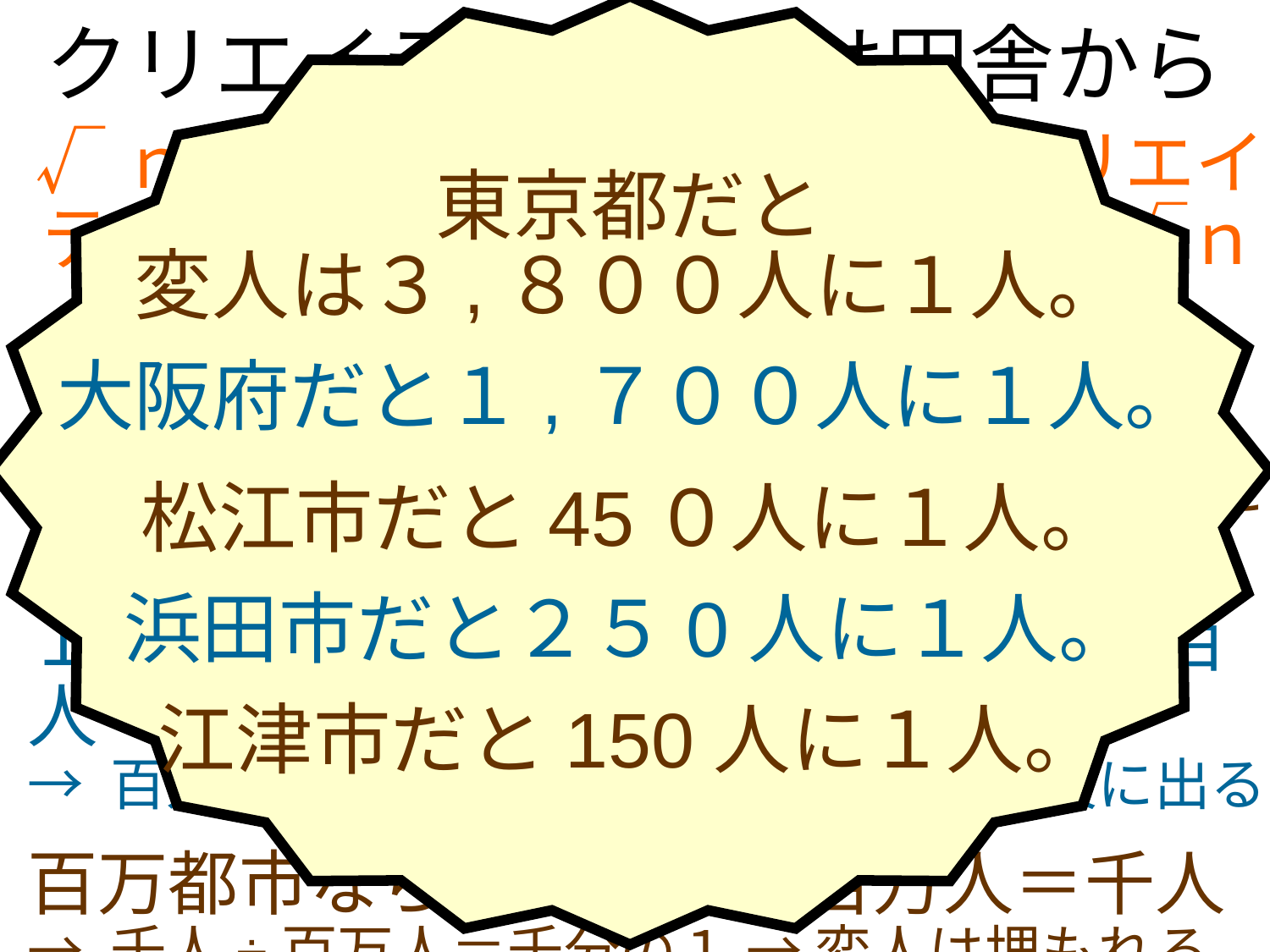

東京都だと
変人は３,８００人に１人。
大阪府だと１,７００人に１人。

松江市だと45０人に１人。
浜田市だと２５0人に１人。
江津市だと150人に１人。

クリエイティブな人は田舎から出る
√ｎ（ルートエヌ）の法則： クリエイティブな人(変な人)は、ｎ人の中に√ｎ人生まれる。
百人の村なら、変人は√百人＝十人
→ 十人÷百人＝十分の１ → 変人が上に立つことも
１万人の町なら、変人は√1万人＝百人
→ 百人÷１万人＝百分の１ → 変人でも表に出る
百万都市なら、変人は√百万人＝千人
→ 千人÷百万人＝千分の１ → 変人は埋もれる
１億人の国なら、変人は√1億人＝１万人
→ １万人÷１億人＝1万分の１ → 変人は消される